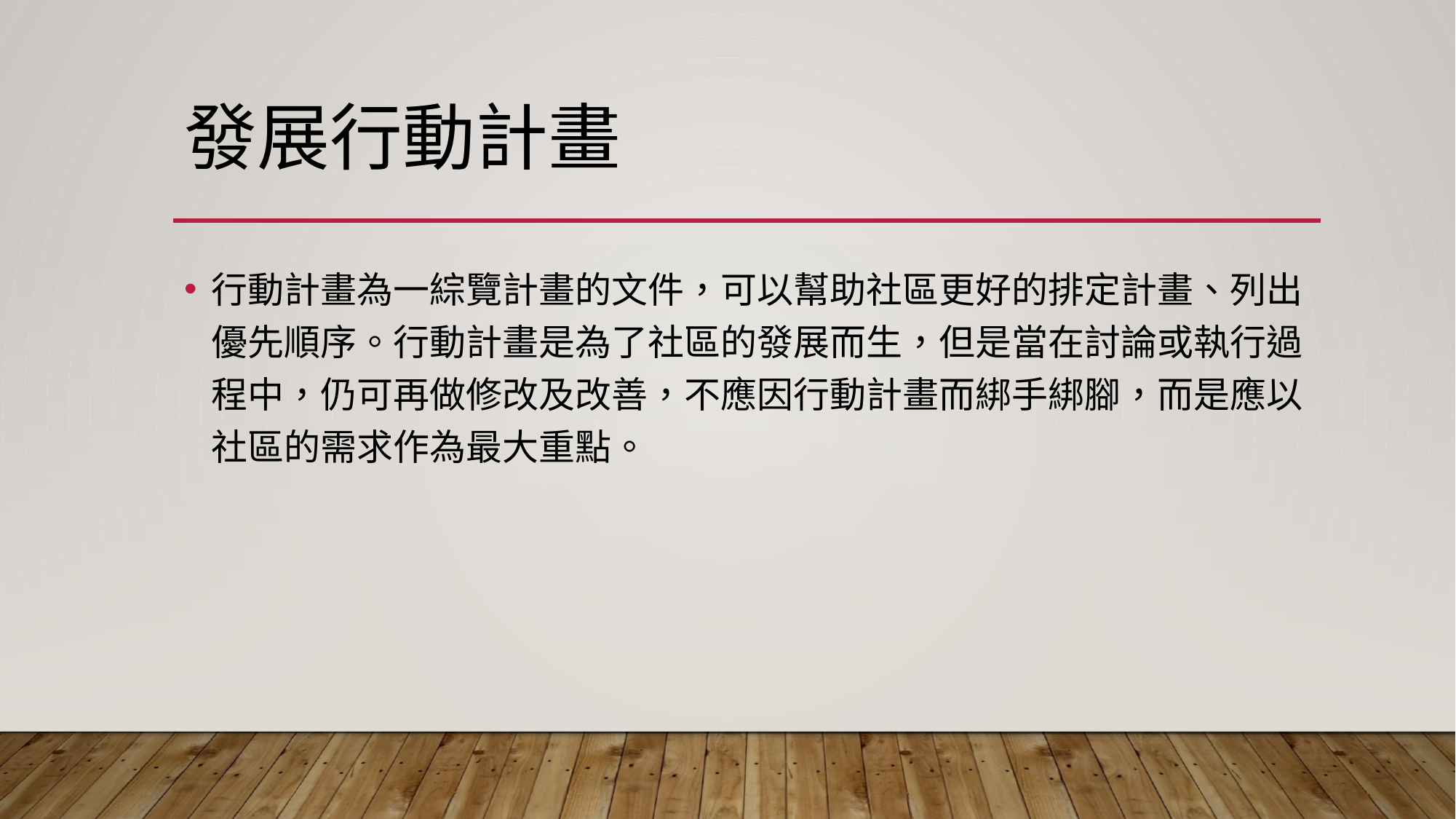

# 發展行動計畫
行動計畫為一綜覽計畫的文件，可以幫助社區更好的排定計畫、列出優先順序。行動計畫是為了社區的發展而生，但是當在討論或執行過程中，仍可再做修改及改善，不應因行動計畫而綁手綁腳，而是應以社區的需求作為最大重點。